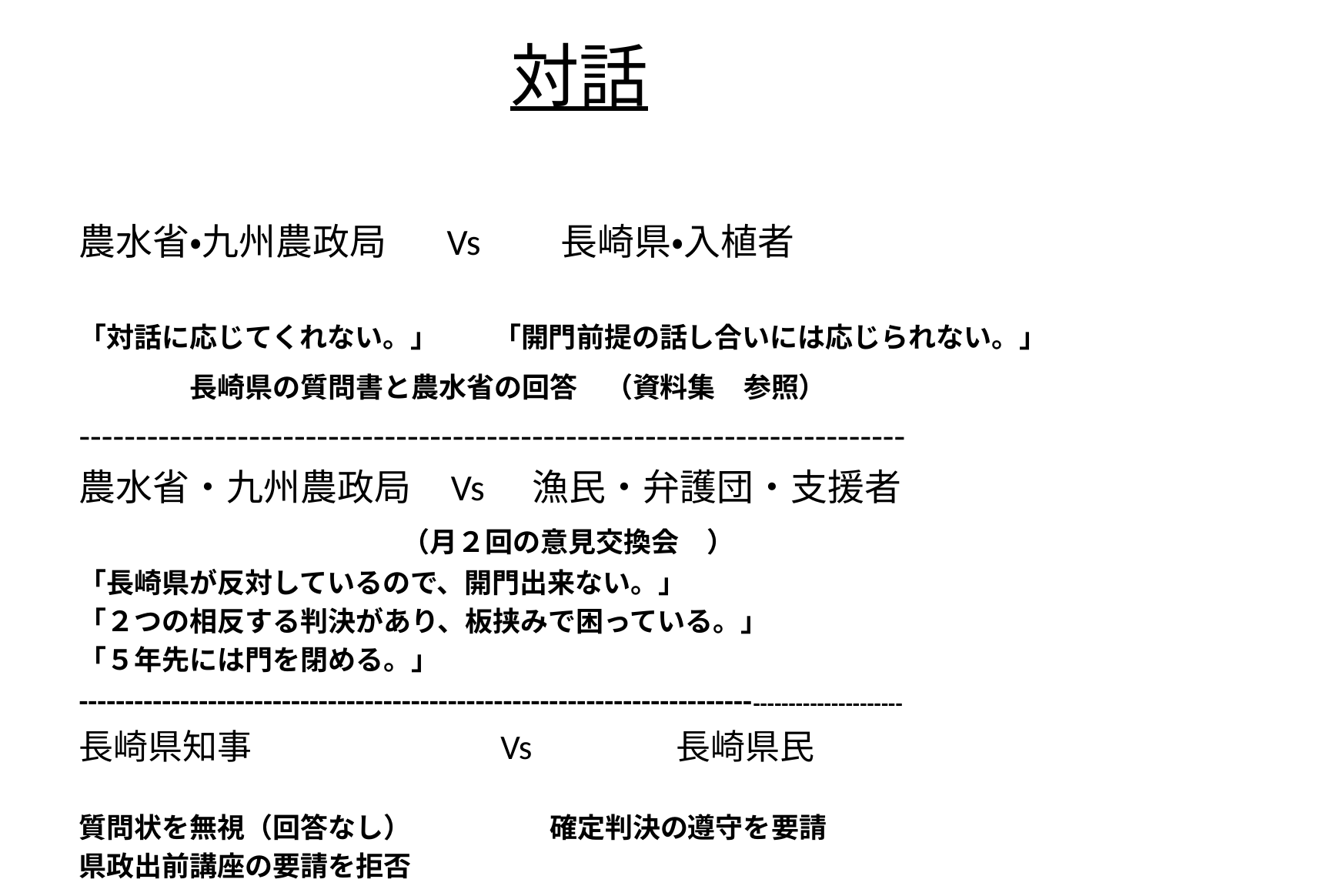

# 対話
農水省・九州農政局　  Vs　　長崎県・入植者

「対話に応じてくれない。」　　「開門前提の話し合いには応じられない。」
　　　長崎県の質問書と農水省の回答　（資料集　参照）
-------------------------------------------------------------------------
農水省・九州農政局    Vs     漁民・弁護団・支援者
　　　　　　　　　　　（月２回の意見交換会　）
「長崎県が反対しているので、開門出来ない。」
「２つの相反する判決があり、板挟みで困っている。」
「５年先には門を閉める。」
----------------------------------------------------------------------------------------------
長崎県知事　　　　　　　Vs　　　　長崎県民

質問状を無視（回答なし）　　　　　確定判決の遵守を要請
県政出前講座の要請を拒否